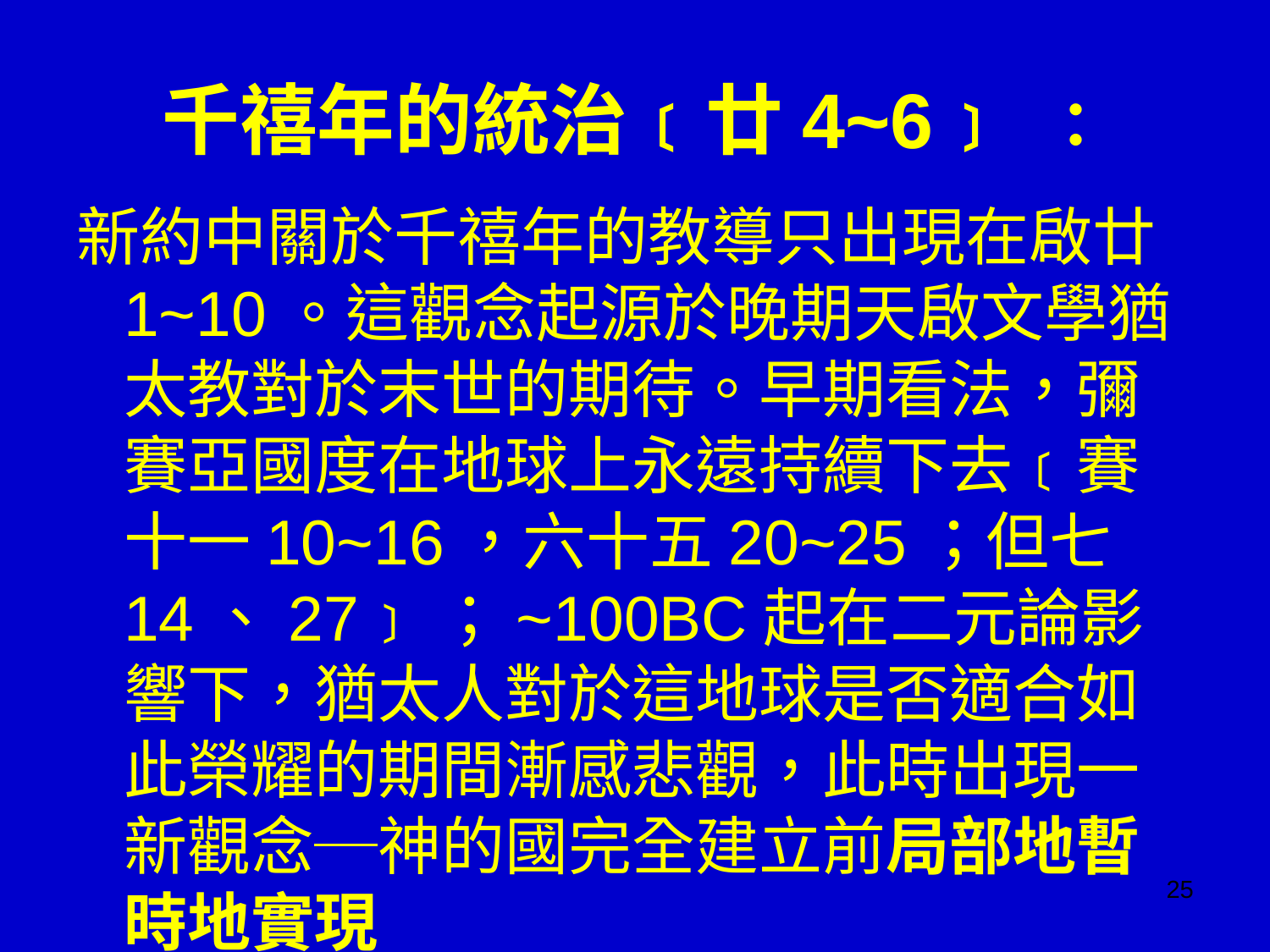

# 千禧年的統治﹝廿4~6﹞ ：
新約中關於千禧年的教導只出現在啟廿1~10。這觀念起源於晚期天啟文學猶太教對於末世的期待。早期看法，彌賽亞國度在地球上永遠持續下去﹝賽十一10~16，六十五20~25；但七14、27﹞；~100BC起在二元論影響下，猶太人對於這地球是否適合如此榮耀的期間漸感悲觀，此時出現一新觀念─神的國完全建立前局部地暫時地實現
25